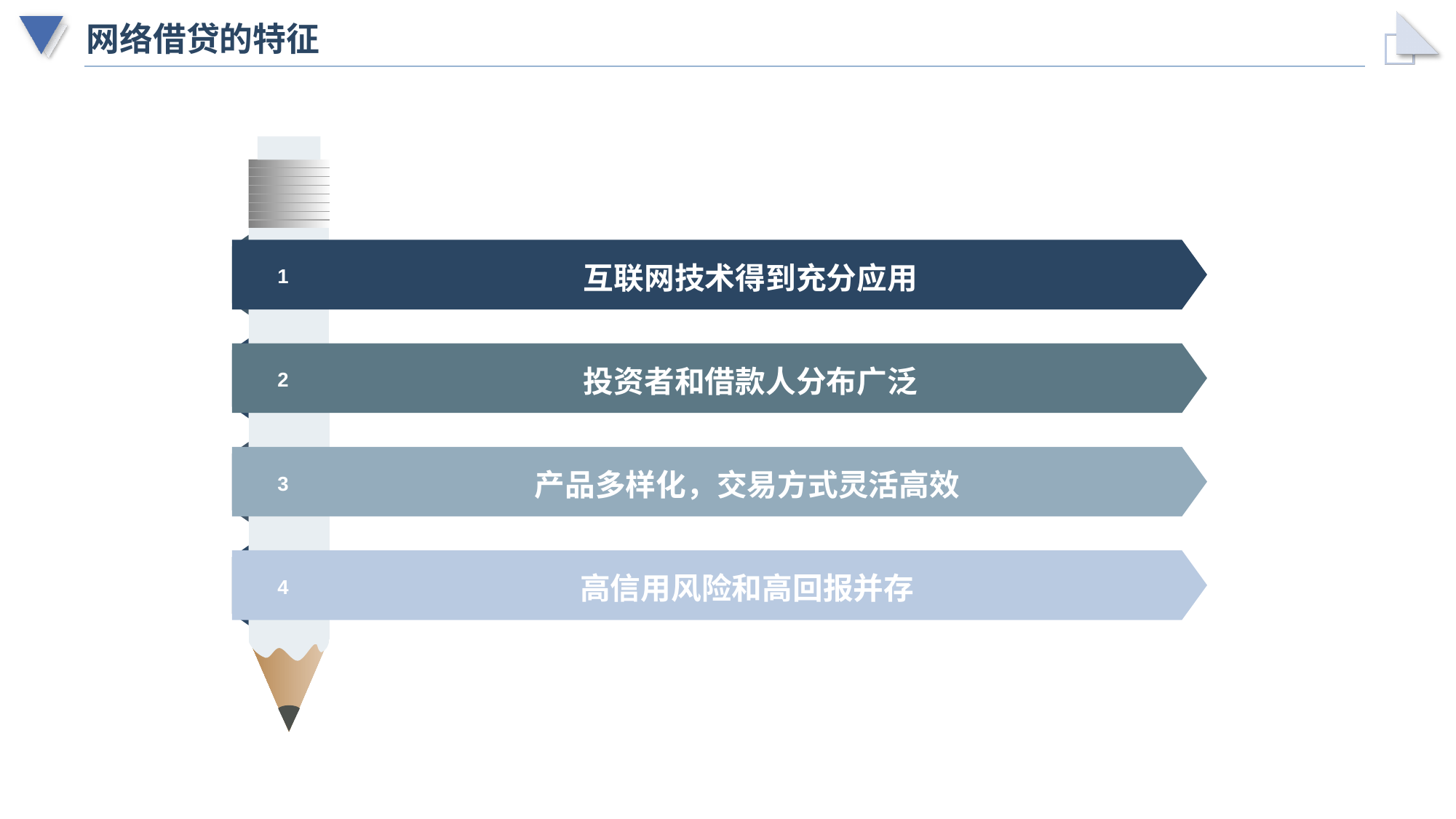

# 网络借贷的特征

互联网技术得到充分应用
1

投资者和借款人分布广泛
2

产品多样化，交易方式灵活高效
3

高信用风险和高回报并存
4